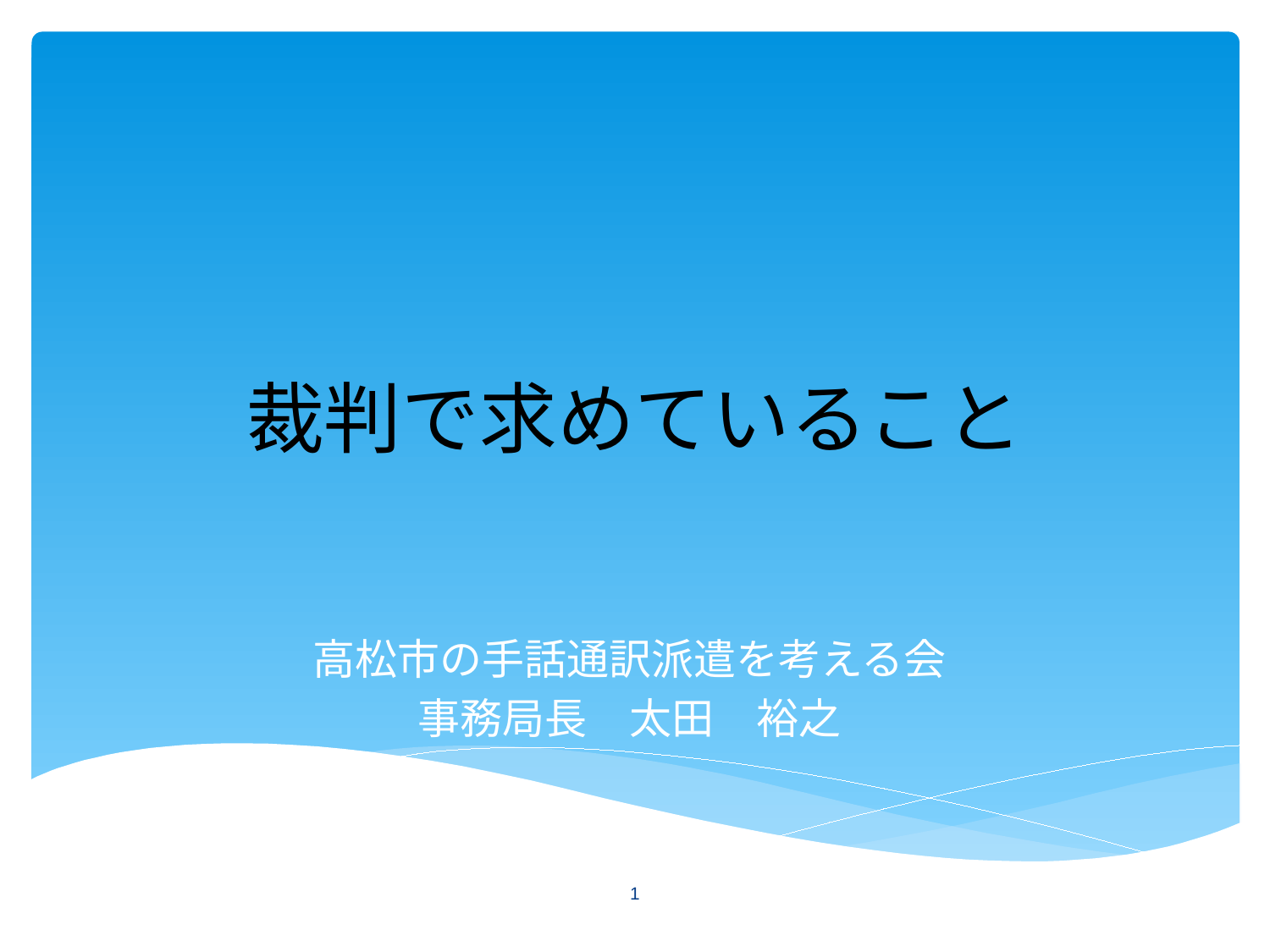

裁判で求めていること
高松市の手話通訳派遣を考える会
事務局長　太田　裕之
1